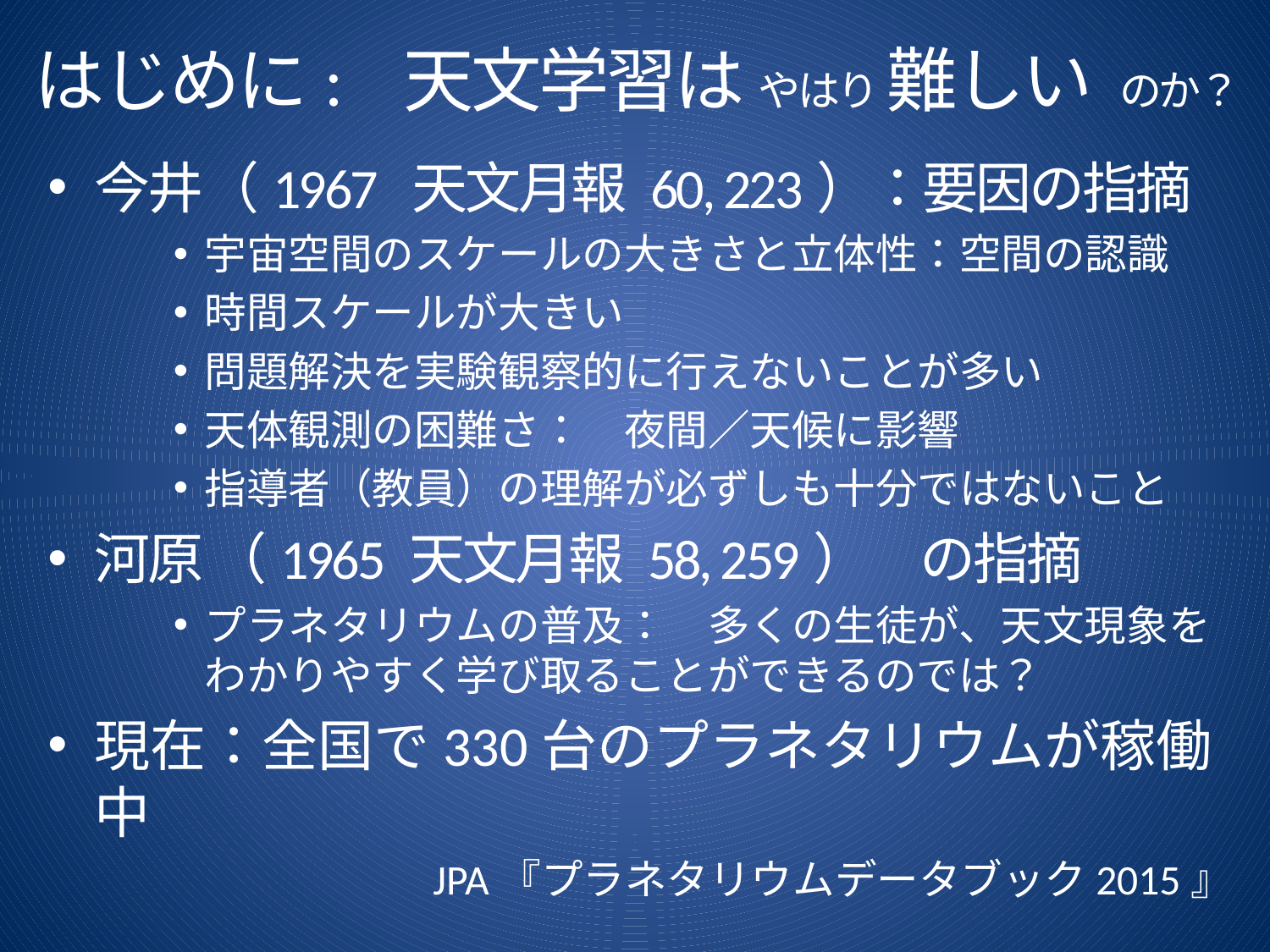

# はじめに:　天文学習は やはり 難しい  のか？
今井（1967  天文月報 60, 223）：要因の指摘
宇宙空間のスケールの大きさと立体性：空間の認識
時間スケールが大きい
問題解決を実験観察的に行えないことが多い
天体観測の困難さ：　夜間／天候に影響
指導者（教員）の理解が必ずしも十分ではないこと
河原 （1965 天文月報 58, 259）　の指摘
プラネタリウムの普及：　多くの生徒が、天文現象をわかりやすく学び取ることができるのでは？
現在：全国で330台のプラネタリウムが稼働中
JPA『プラネタリウムデータブック2015』